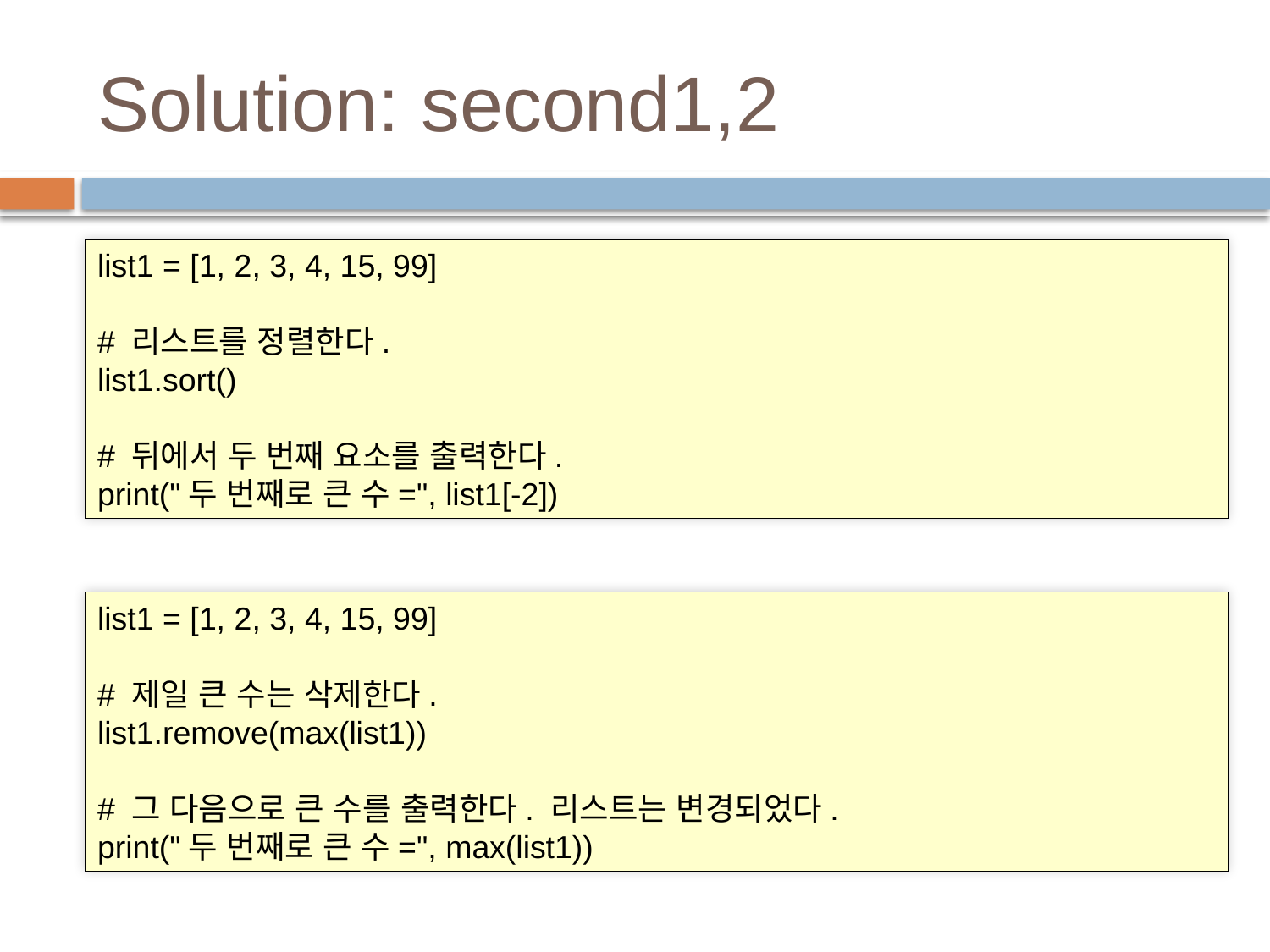

# Solution: second1,2
list1 = [1, 2, 3, 4, 15, 99]

# 리스트를 정렬한다.
list1.sort()

# 뒤에서 두 번째 요소를 출력한다.
print("두 번째로 큰 수=", list1[-2])
list1 = [1, 2, 3, 4, 15, 99]

# 제일 큰 수는 삭제한다.
list1.remove(max(list1))

# 그 다음으로 큰 수를 출력한다. 리스트는 변경되었다.
print("두 번째로 큰 수=", max(list1))